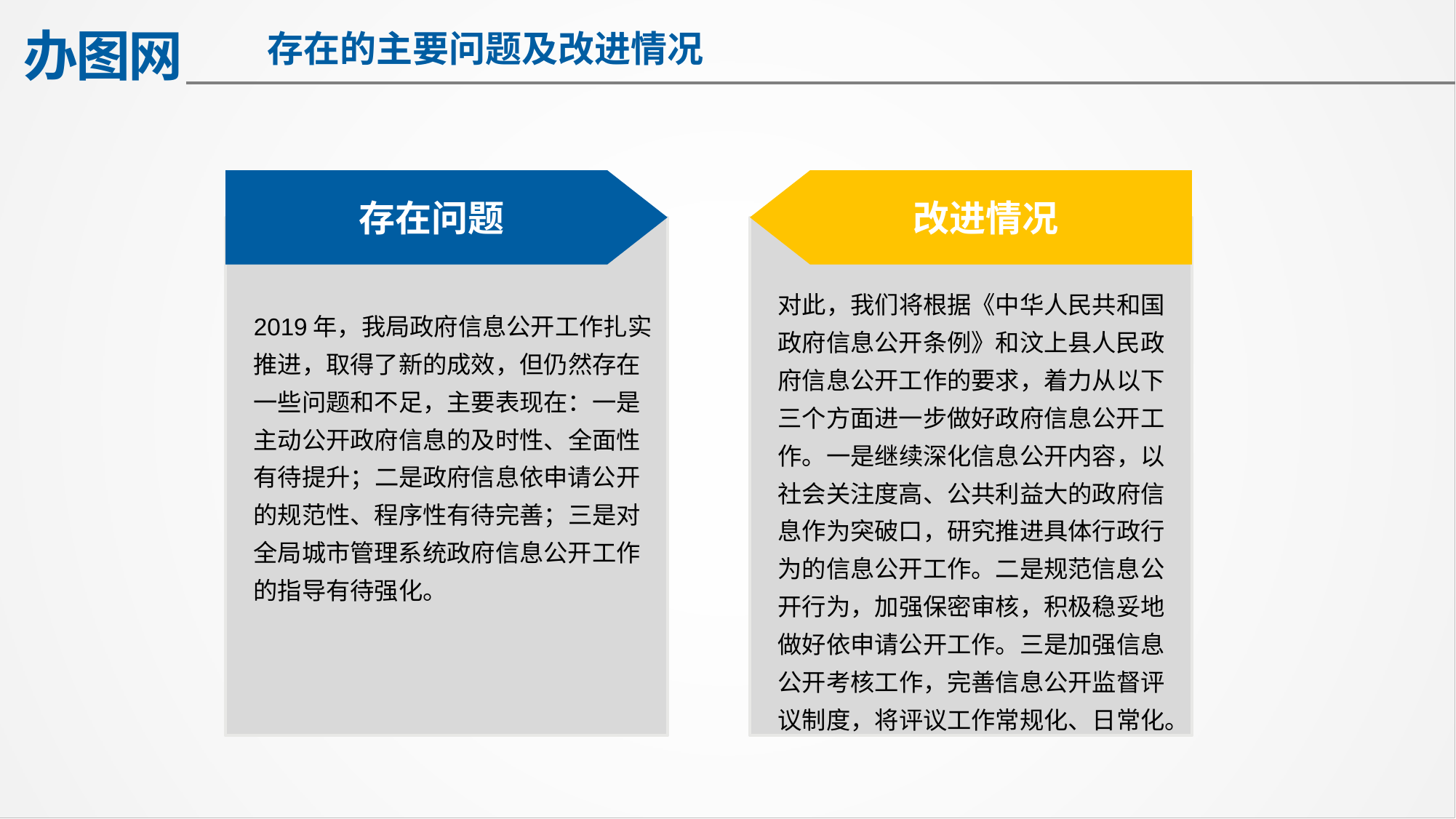

存在的主要问题及改进情况
存在问题
改进情况

对此，我们将根据《中华人民共和国政府信息公开条例》和汶上县人民政府信息公开工作的要求，着力从以下三个方面进一步做好政府信息公开工作。一是继续深化信息公开内容，以社会关注度高、公共利益大的政府信息作为突破口，研究推进具体行政行为的信息公开工作。二是规范信息公开行为，加强保密审核，积极稳妥地做好依申请公开工作。三是加强信息公开考核工作，完善信息公开监督评议制度，将评议工作常规化、日常化。
2019年，我局政府信息公开工作扎实推进，取得了新的成效，但仍然存在一些问题和不足，主要表现在：一是主动公开政府信息的及时性、全面性有待提升；二是政府信息依申请公开的规范性、程序性有待完善；三是对全局城市管理系统政府信息公开工作的指导有待强化。